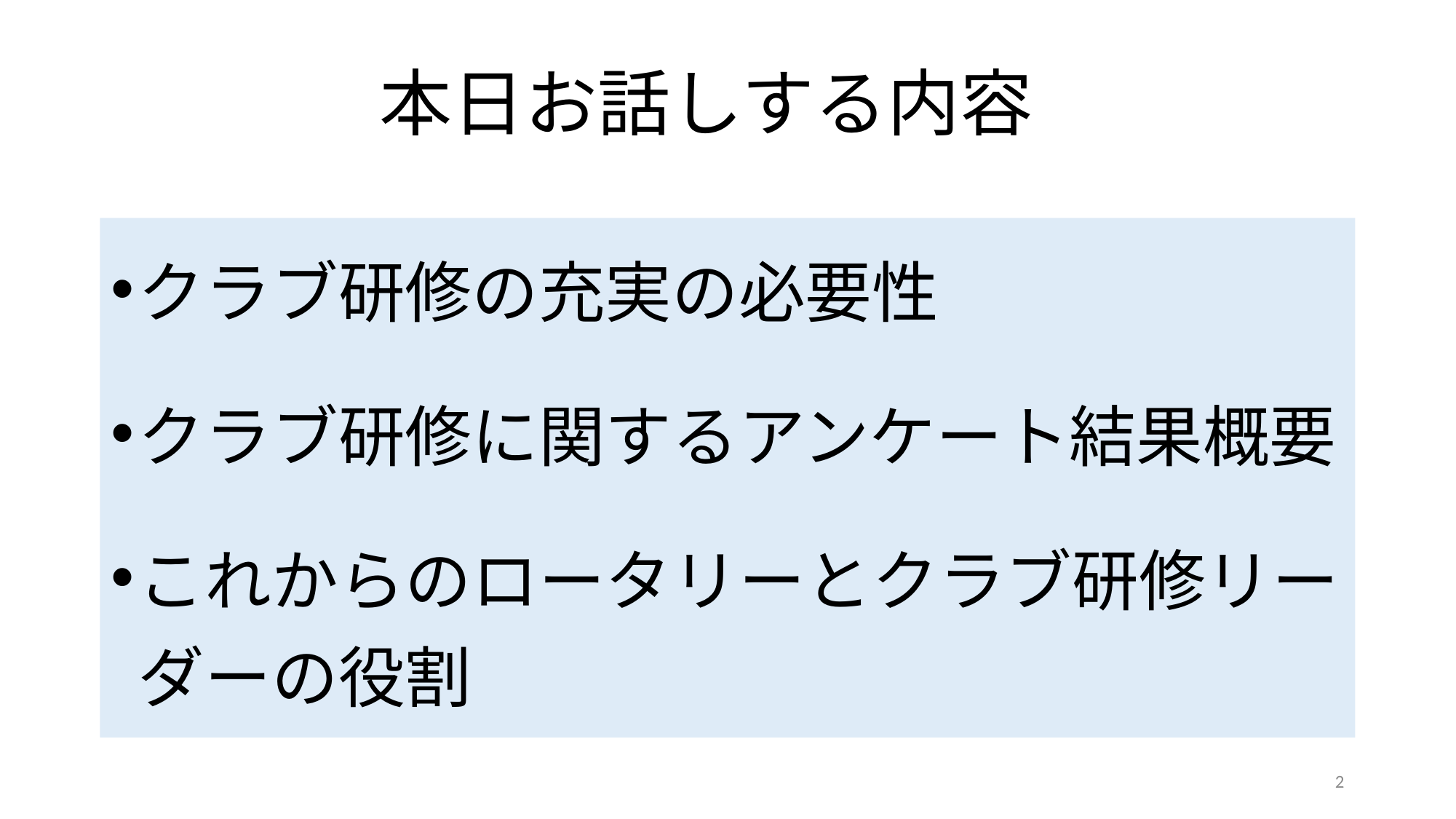

# 本日お話しする内容
クラブ研修の充実の必要性

クラブ研修に関するアンケート結果概要

これからのロータリーとクラブ研修リーダーの役割

2